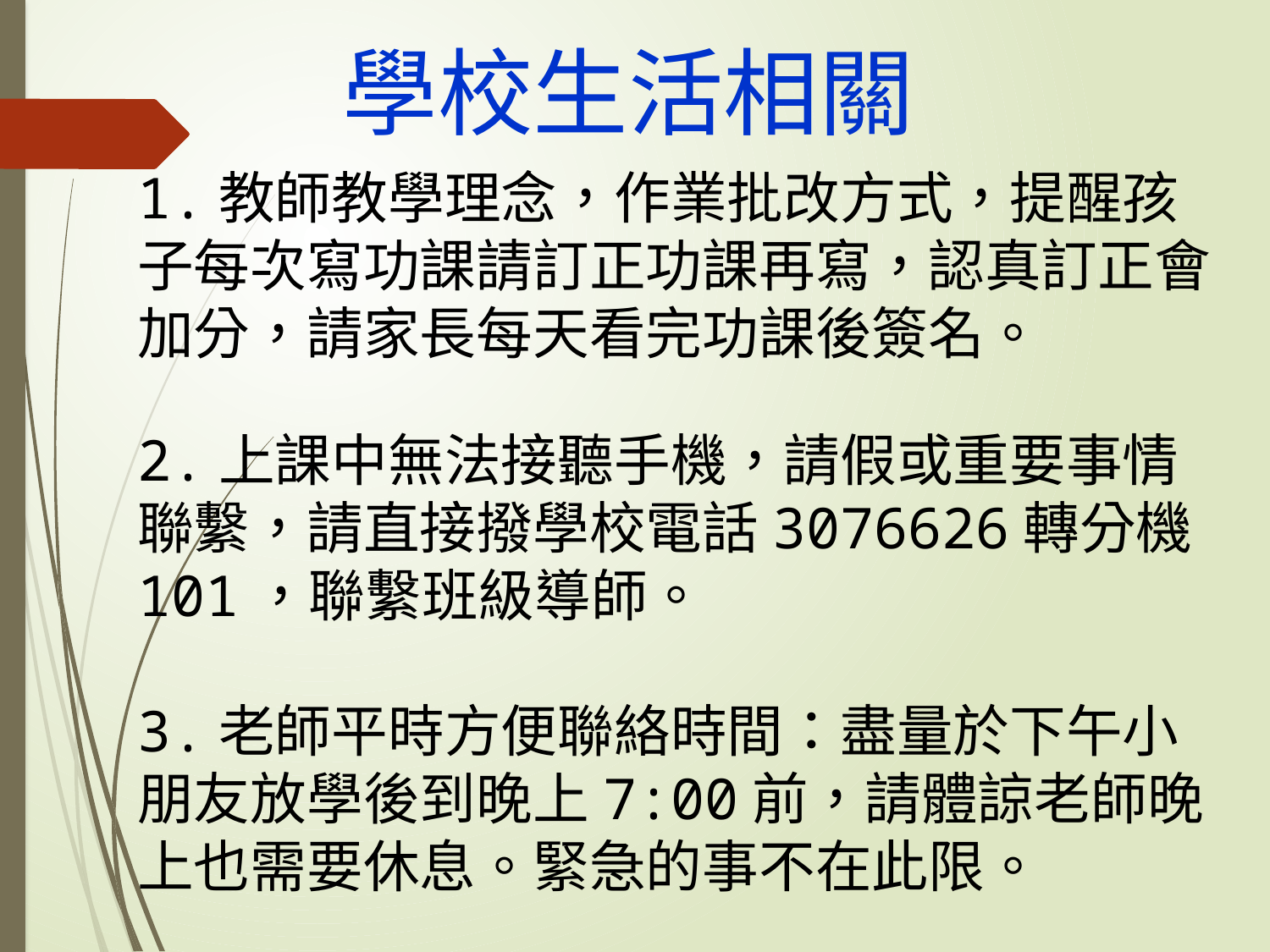

# 學校生活相關
1.教師教學理念，作業批改方式，提醒孩子每次寫功課請訂正功課再寫，認真訂正會加分，請家長每天看完功課後簽名。

2.上課中無法接聽手機，請假或重要事情聯繫，請直接撥學校電話3076626轉分機101，聯繫班級導師。

3.老師平時方便聯絡時間：盡量於下午小朋友放學後到晚上7:00前，請體諒老師晚上也需要休息。緊急的事不在此限。